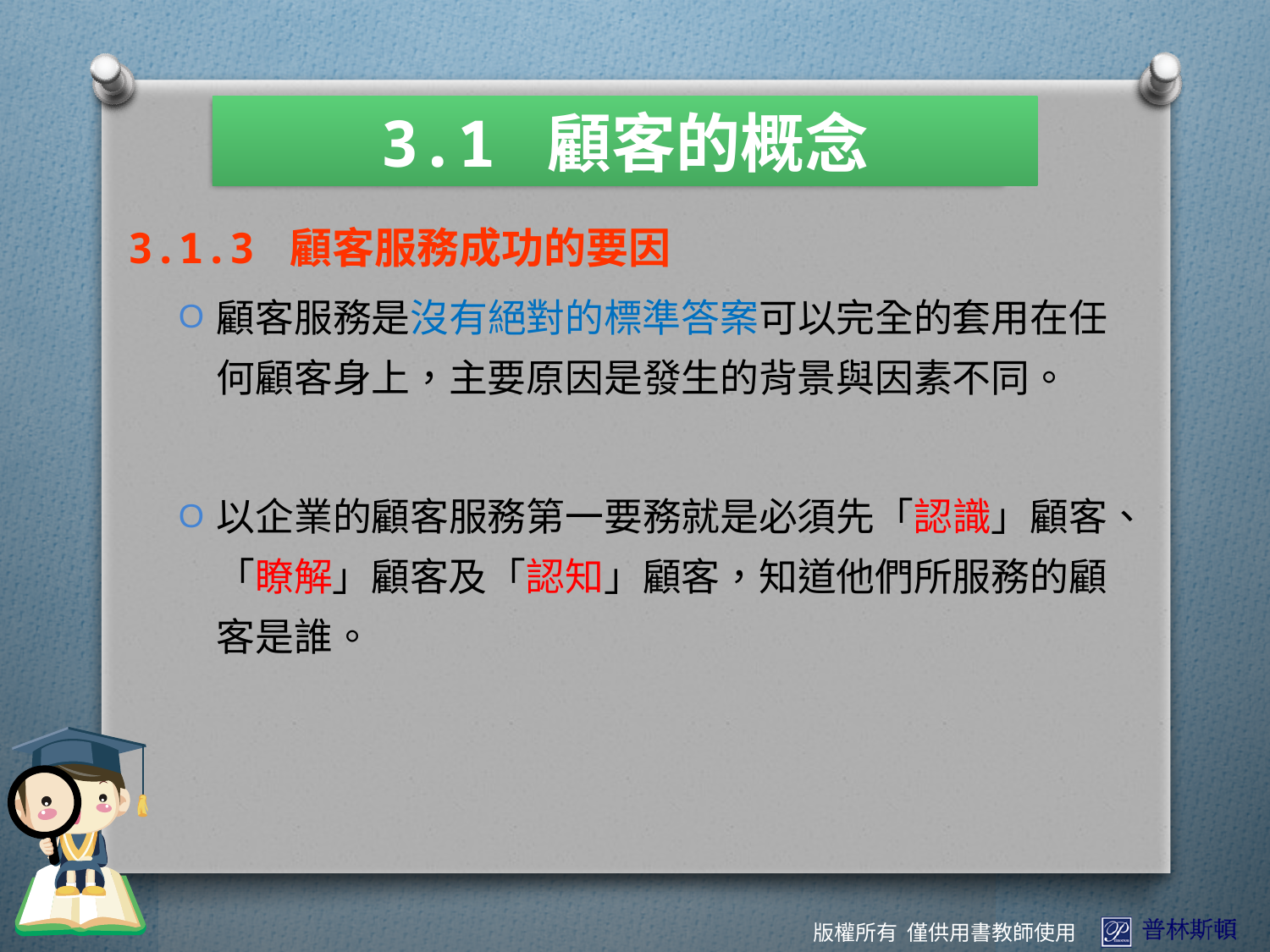

3.1 顧客的概念
3.1.3 顧客服務成功的要因
顧客服務是沒有絕對的標準答案可以完全的套用在任何顧客身上，主要原因是發生的背景與因素不同。

以企業的顧客服務第一要務就是必須先「認識」顧客、「瞭解」顧客及「認知」顧客，知道他們所服務的顧客是誰。